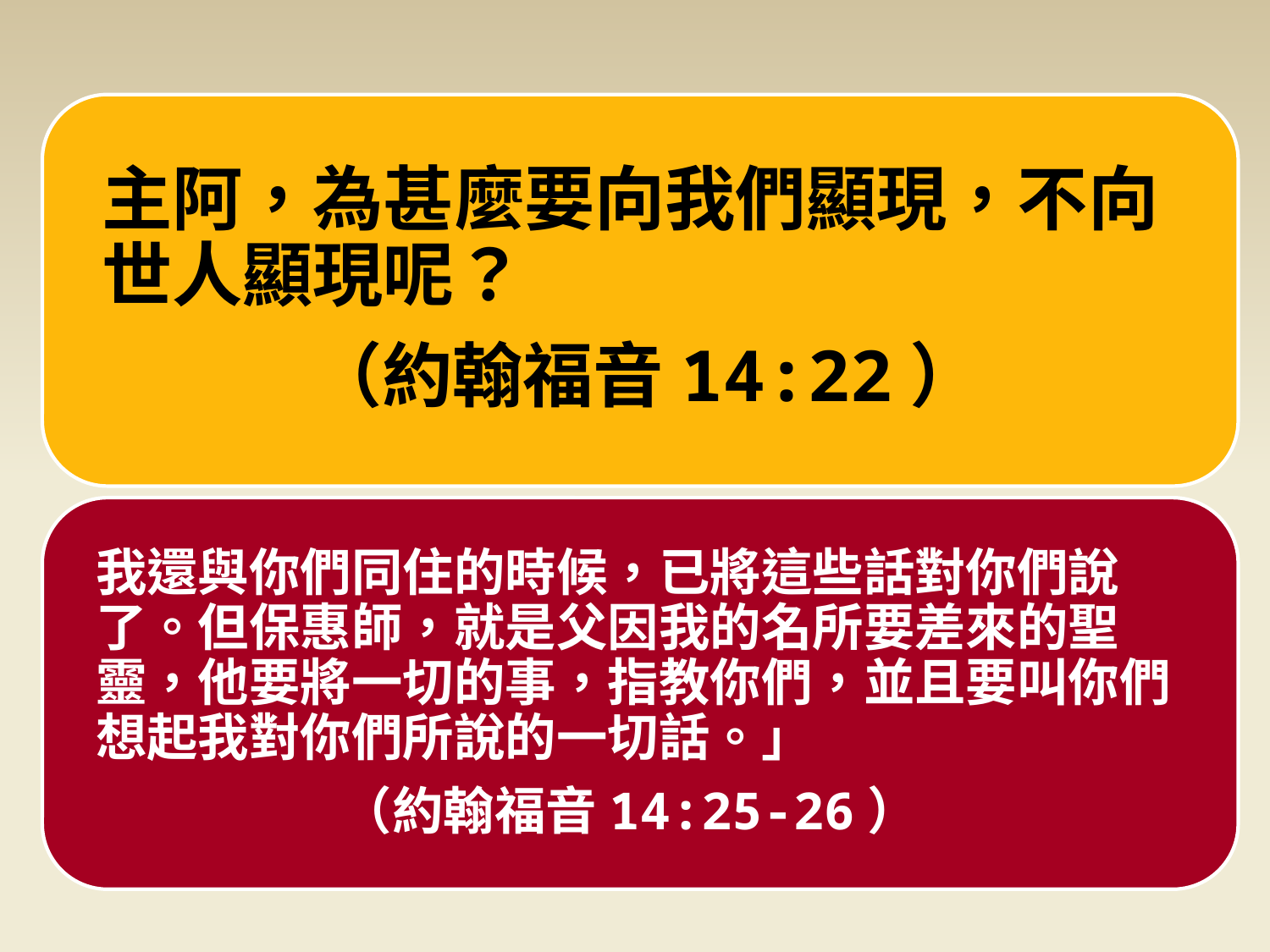

主阿，為甚麼要向我們顯現，不向世人顯現呢？
            （約翰福音14:22）
我還與你們同住的時候，已將這些話對你們說了。但保惠師，就是父因我的名所要差來的聖靈，他要將一切的事，指教你們，並且要叫你們想起我對你們所說的一切話。」
                    （約翰福音14:25-26）